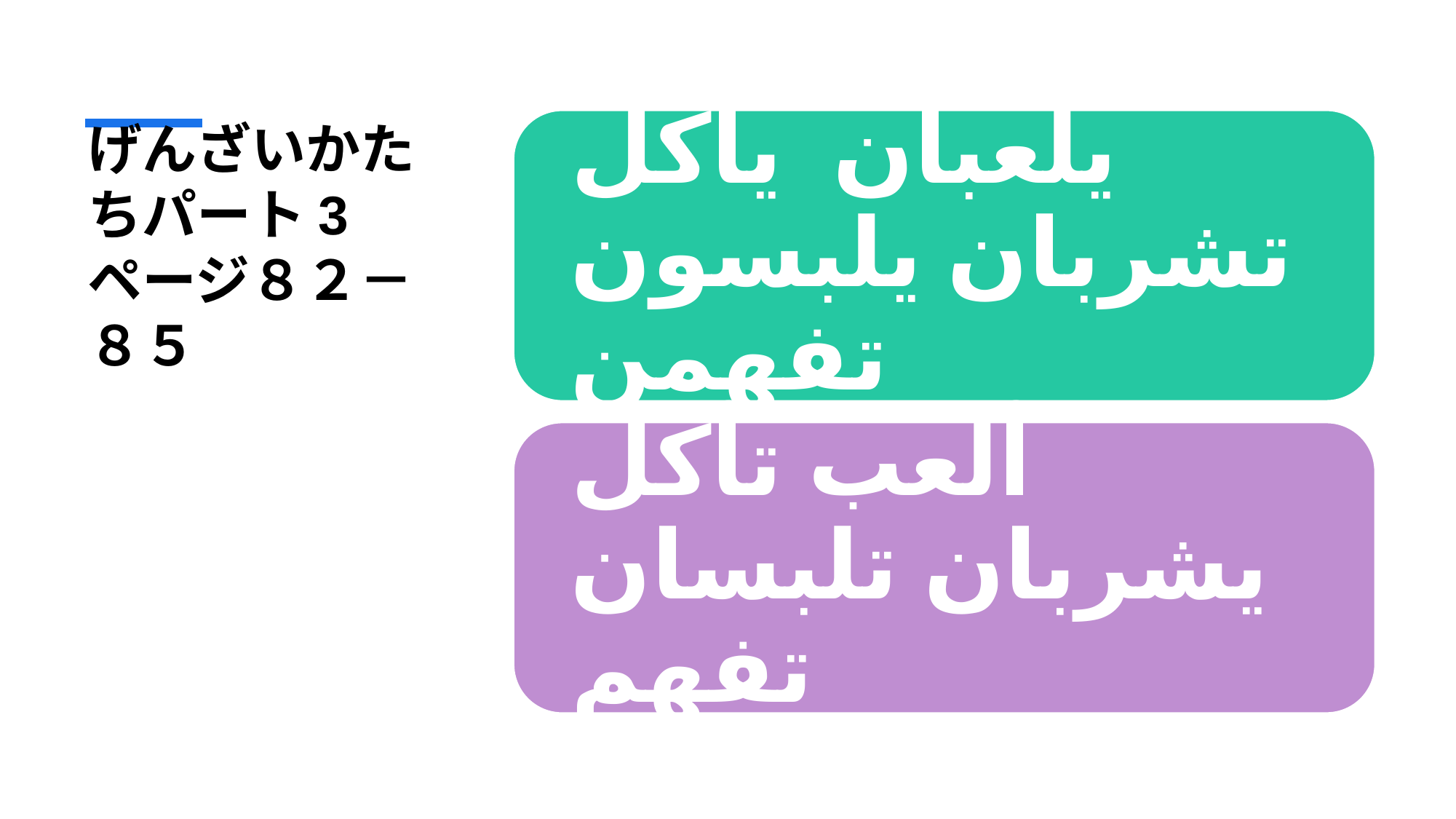

يلعبان  يأكل تشربان يلبسون تفهمن
ألعب تأكل يشربان تلبسان تفهم
# げんざいかたちパート3 ページ８２－８５